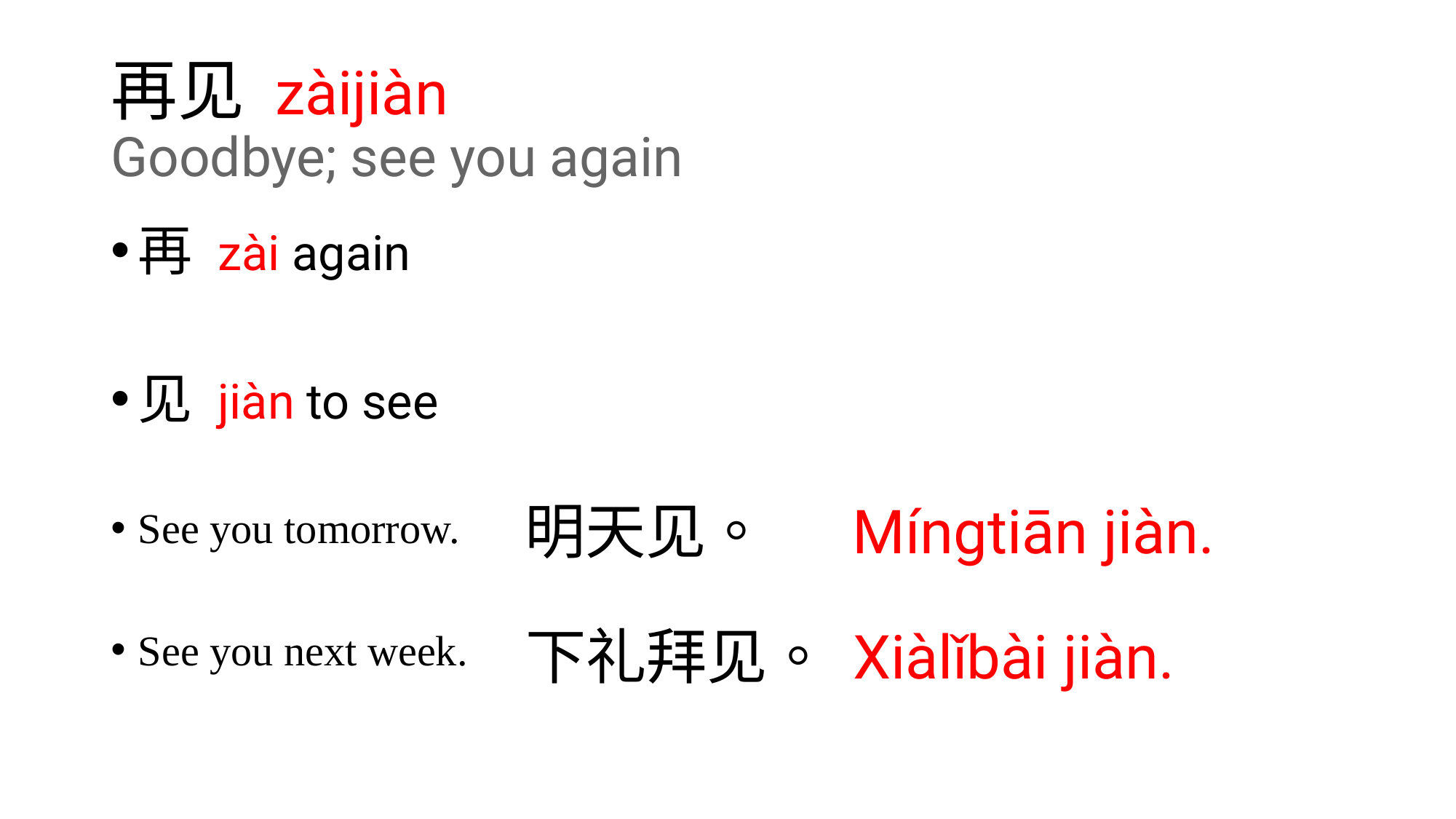

# 再见 zàijiàn Goodbye; see you again
再 zài again

见 jiàn to see

See you tomorrow.

See you next week.
明天见。	Míngtiān jiàn.
下礼拜见。	Xiàlǐbài jiàn.